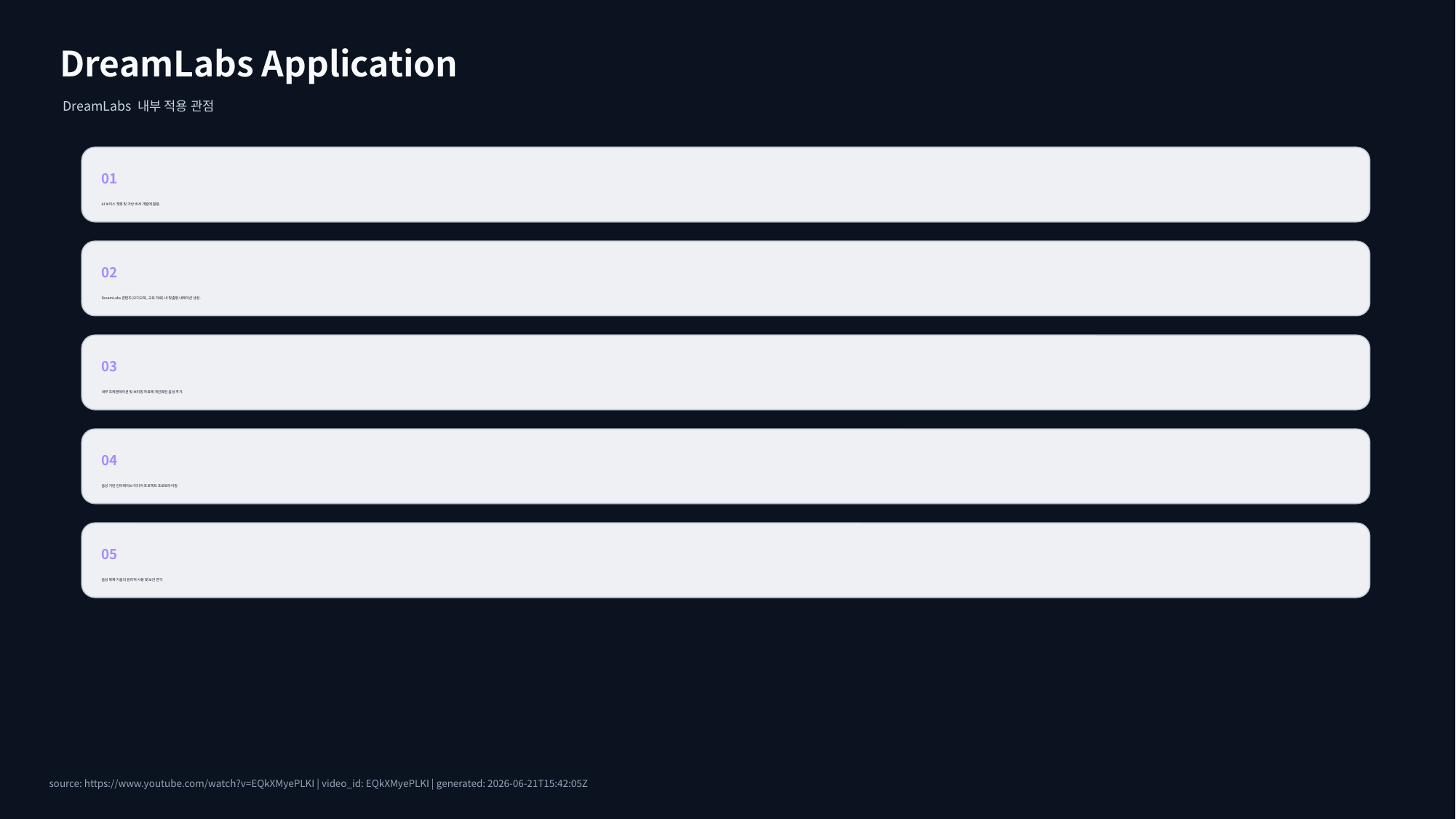

DreamLabs Application
DreamLabs 내부 적용 관점

01
AI 보이스 챗봇 및 가상 비서 개발에 활용.

02
DreamLabs 콘텐츠(오디오북, 교육 자료) 내 맞춤형 내레이션 생성.

03
내부 프레젠테이션 및 브리핑 자료에 개인화된 음성 추가.

04
음성 기반 인터랙티브 미디어 프로젝트 프로토타이핑.

05
음성 복제 기술의 윤리적 사용 및 보안 연구.
source: https://www.youtube.com/watch?v=EQkXMyePLKI | video_id: EQkXMyePLKI | generated: 2026-06-21T15:42:05Z